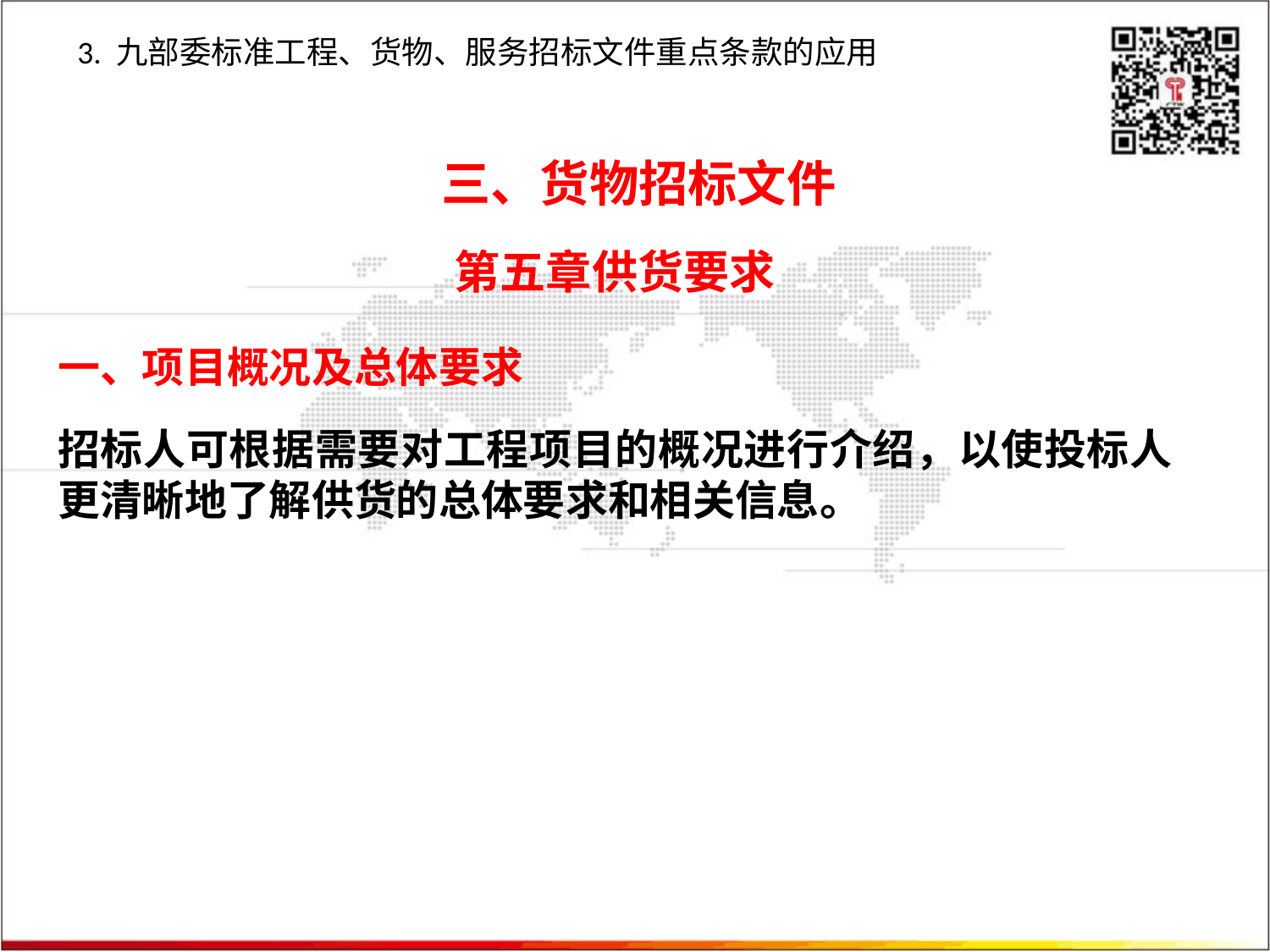

3. 九部委标准工程、货物、服务招标文件重点条款的应用
三、货物招标文件
第五章供货要求
一、项目概况及总体要求
招标人可根据需要对工程项目的概况进行介绍，以使投标人更清晰地了解供货的总体要求和相关信息。